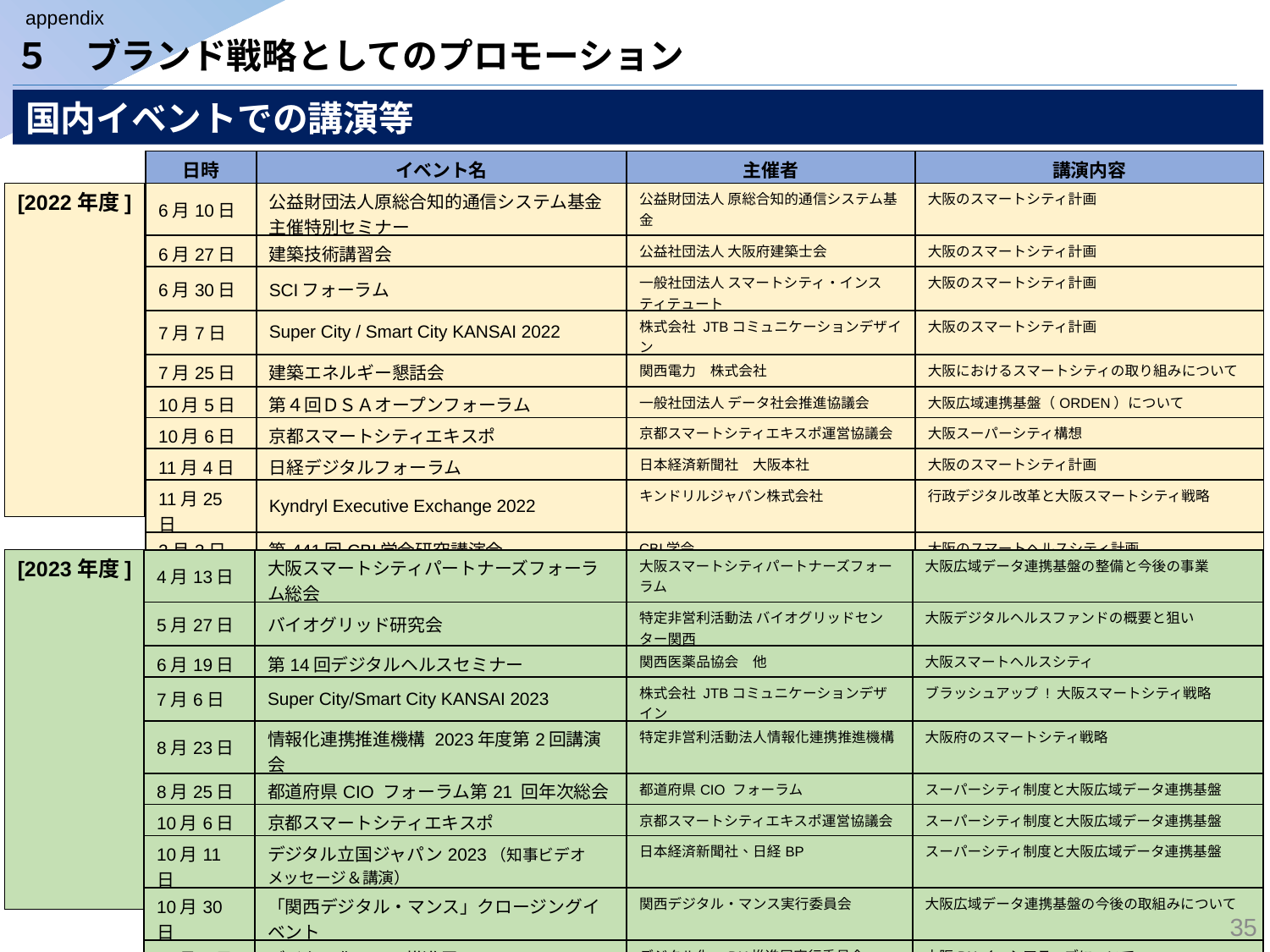

appendix
５　ブランド戦略としてのプロモーション
国内イベントでの講演等
| 日時 | イベント名 | 主催者 | 講演内容 |
| --- | --- | --- | --- |
| 6月10日 | 公益財団法人原総合知的通信システム基金主催特別セミナー | 公益財団法人 原総合知的通信システム基金 | 大阪のスマートシティ計画 |
| 6月27日 | 建築技術講習会 | 公益社団法人 大阪府建築士会 | 大阪のスマートシティ計画 |
| 6月30日 | SCIフォーラム | 一般社団法人 スマートシティ・インスティテュート | 大阪のスマートシティ計画 |
| 7月7日 | Super City / Smart City KANSAI 2022 | 株式会社 JTBコミュニケーションデザイン | 大阪のスマートシティ計画 |
| 7月25日 | 建築エネルギー懇話会 | 関西電力　株式会社 | 大阪におけるスマートシティの取り組みについて |
| 10月5日 | 第４回ＤＳＡオープンフォーラム | ⼀般社団法⼈ データ社会推進協議会 | 大阪広域連携基盤（ORDEN）について |
| 10月6日 | 京都スマートシティエキスポ | 京都スマートシティエキスポ運営協議会 | 大阪スーパーシティ構想 |
| 11月4日 | 日経デジタルフォーラム | 日本経済新聞社　大阪本社 | 大阪のスマートシティ計画 |
| 11月25日 | Kyndryl Executive Exchange 2022 | キンドリルジャパン株式会社 | 行政デジタル改革と大阪スマートシティ戦略 |
| 2月3日 | 第441回CBI学会研究講演会 | CBI学会 | 大阪のスマートヘルスシティ計画 |
[2022年度]
[2023年度]
| 4月13日 | 大阪スマートシティパートナーズフォーラム総会 | 大阪スマートシティパートナーズフォーラム | 大阪広域データ連携基盤の整備と今後の事業 |
| --- | --- | --- | --- |
| 5月27日 | バイオグリッド研究会 | 特定非営利活動法 バイオグリッドセンター関西 | 大阪デジタルヘルスファンドの概要と狙い |
| 6月19日 | 第14回デジタルヘルスセミナー | 関西医薬品協会　他 | 大阪スマートヘルスシティ |
| 7月6日 | Super City/Smart City KANSAI 2023 | 株式会社 JTBコミュニケーションデザイン | ブラッシュアップ ! 大阪スマートシティ戦略 |
| 8月23日 | 情報化連携推進機構 2023年度第2回講演会 | 特定非営利活動法人情報化連携推進機構 | 大阪府のスマートシティ戦略 |
| 8月25日 | 都道府県CIO フォーラム第21 回年次総会 | 都道府県CIO フォーラム | スーパーシティ制度と大阪広域データ連携基盤 |
| 10月6日 | 京都スマートシティエキスポ | 京都スマートシティエキスポ運営協議会 | スーパーシティ制度と大阪広域データ連携基盤 |
| 10月11日 | デジタル立国ジャパン2023（知事ビデオメッセージ＆講演） | 日本経済新聞社、日経BP | スーパーシティ制度と大阪広域データ連携基盤 |
| 10月30日 | 「関西デジタル・マンス」クロージングイベント | 関西デジタル・マンス実行委員会 | 大阪広域データ連携基盤の今後の取組みについて |
| 11月2日 | デジタル化・DX推進展 | デジタル化・DX推進展実行委員会 | 大阪DXイニシアティブについて |
| 12月19日 | 都市OS導入支援セミナー | 総務省 | データ連携基盤の共同化・広域化について |
35